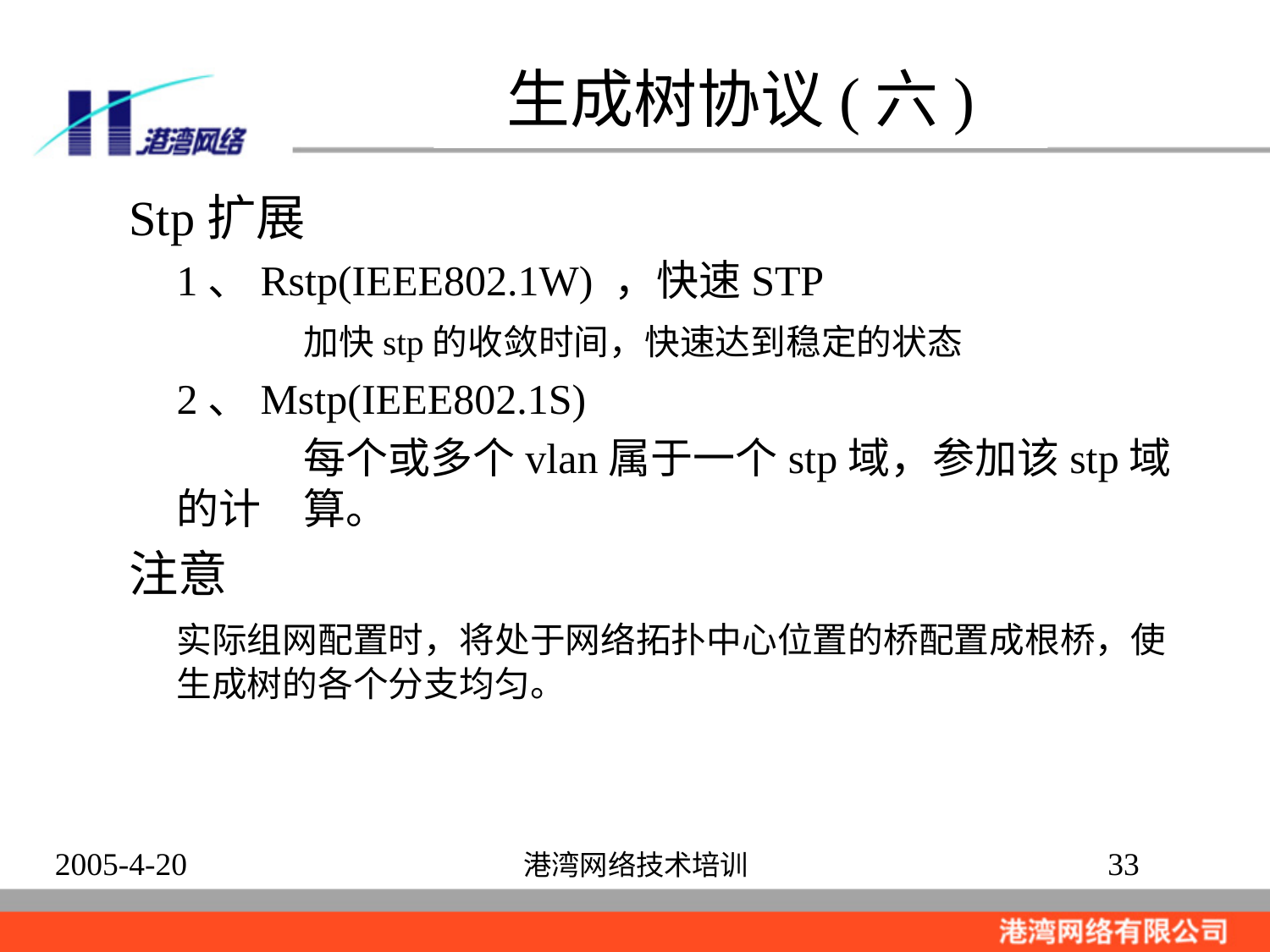

# 生成树协议(六)
Stp扩展
	1、Rstp(IEEE802.1W) ，快速STP
		加快stp的收敛时间，快速达到稳定的状态
	2、Mstp(IEEE802.1S)
		每个或多个vlan属于一个stp域，参加该stp域的计	算。
注意
	实际组网配置时，将处于网络拓扑中心位置的桥配置成根桥，使生成树的各个分支均匀。